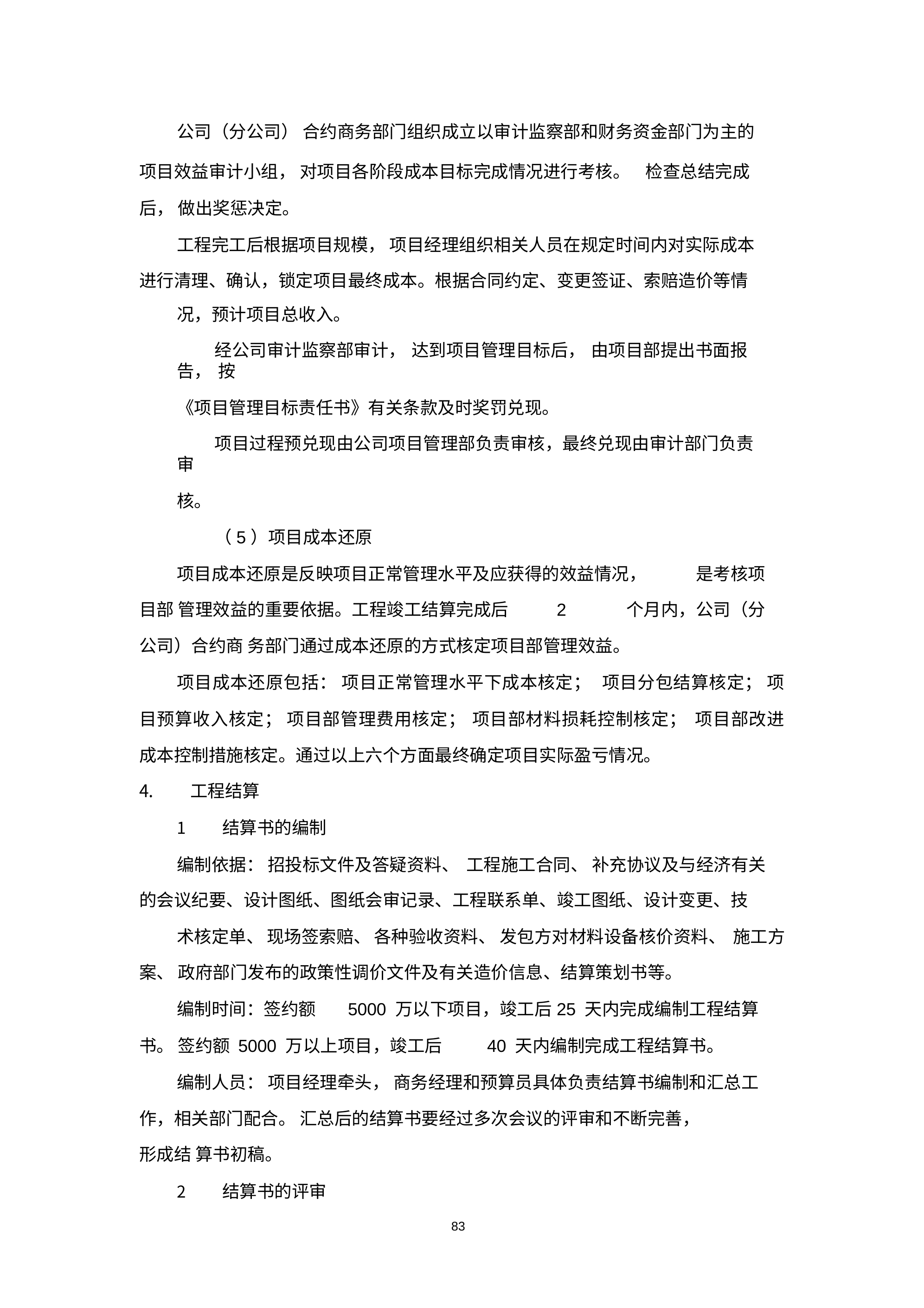

公司（分公司） 合约商务部门组织成立以审计监察部和财务资金部门为主的
项目效益审计小组， 对项目各阶段成本目标完成情况进行考核。	检查总结完成后， 做出奖惩决定。
工程完工后根据项目规模， 项目经理组织相关人员在规定时间内对实际成本 进行清理、确认，锁定项目最终成本。根据合同约定、变更签证、索赔造价等情
况，预计项目总收入。
经公司审计监察部审计， 达到项目管理目标后， 由项目部提出书面报告， 按
《项目管理目标责任书》有关条款及时奖罚兑现。
项目过程预兑现由公司项目管理部负责审核，最终兑现由审计部门负责审
核。
（5）项目成本还原
项目成本还原是反映项目正常管理水平及应获得的效益情况，	是考核项目部 管理效益的重要依据。工程竣工结算完成后	2	个月内，公司（分公司）合约商 务部门通过成本还原的方式核定项目部管理效益。
项目成本还原包括： 项目正常管理水平下成本核定； 项目分包结算核定； 项 目预算收入核定； 项目部管理费用核定； 项目部材料损耗控制核定； 项目部改进 成本控制措施核定。通过以上六个方面最终确定项目实际盈亏情况。
工程结算
结算书的编制
编制依据： 招投标文件及答疑资料、 工程施工合同、 补充协议及与经济有关 的会议纪要、设计图纸、图纸会审记录、工程联系单、竣工图纸、设计变更、技
术核定单、现场签索赔、各种验收资料、 发包方对材料设备核价资料、 施工方案、 政府部门发布的政策性调价文件及有关造价信息、结算策划书等。
编制时间：签约额	5000 万以下项目，竣工后	25 天内完成编制工程结算书。 签约额 5000 万以上项目，竣工后	40 天内编制完成工程结算书。
编制人员： 项目经理牵头， 商务经理和预算员具体负责结算书编制和汇总工 作，相关部门配合。 汇总后的结算书要经过多次会议的评审和不断完善，	形成结 算书初稿。
结算书的评审
83